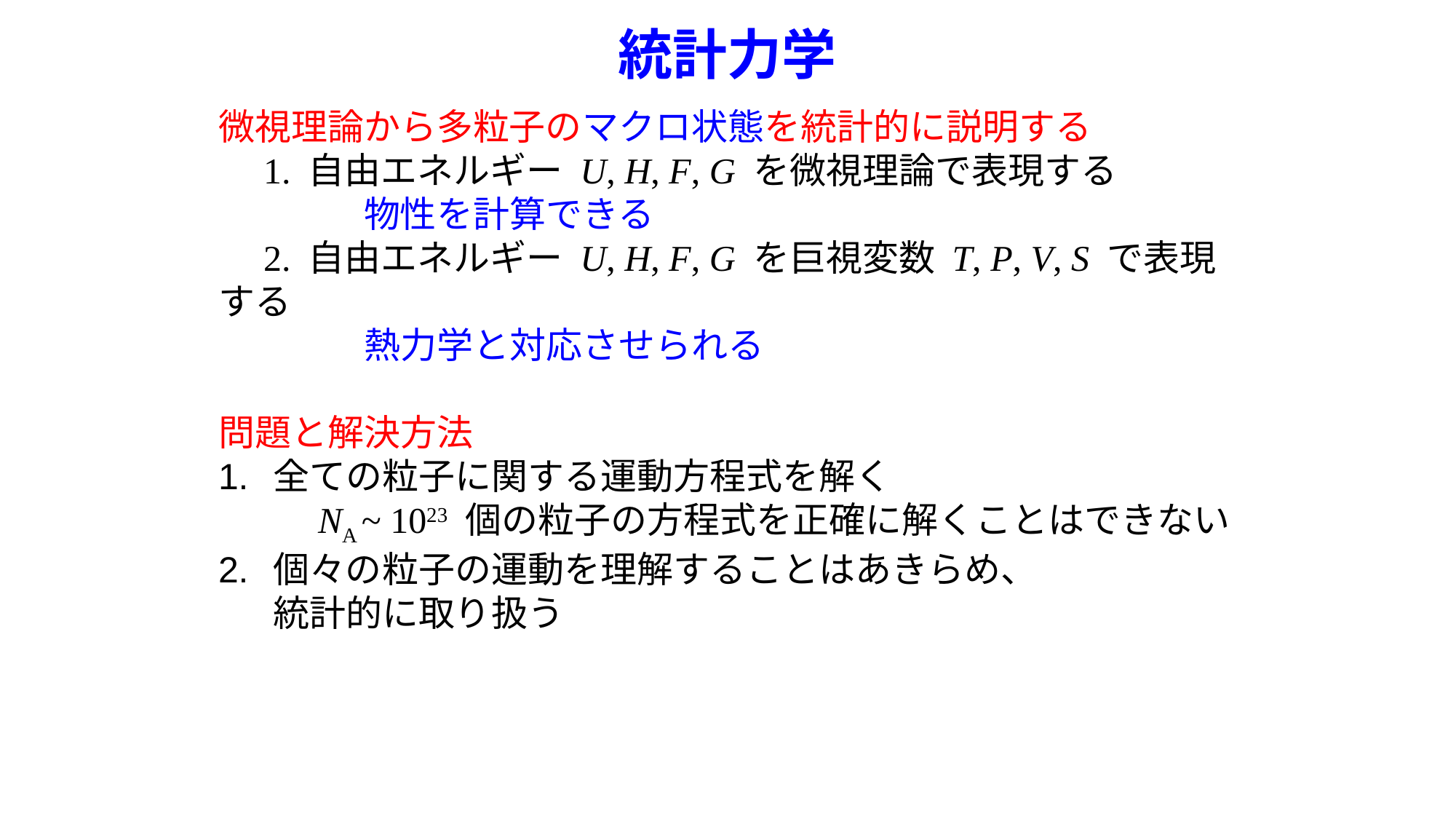

# 統計力学
微視理論から多粒子のマクロ状態を統計的に説明する
　1. 自由エネルギー U, H, F, G を微視理論で表現する
　　　　物性を計算できる
　2. 自由エネルギー U, H, F, G を巨視変数 T, P, V, S で表現する
　　　　熱力学と対応させられる

問題と解決方法
全ての粒子に関する運動方程式を解く
　NA ~ 1023 個の粒子の方程式を正確に解くことはできない
個々の粒子の運動を理解することはあきらめ、
統計的に取り扱う